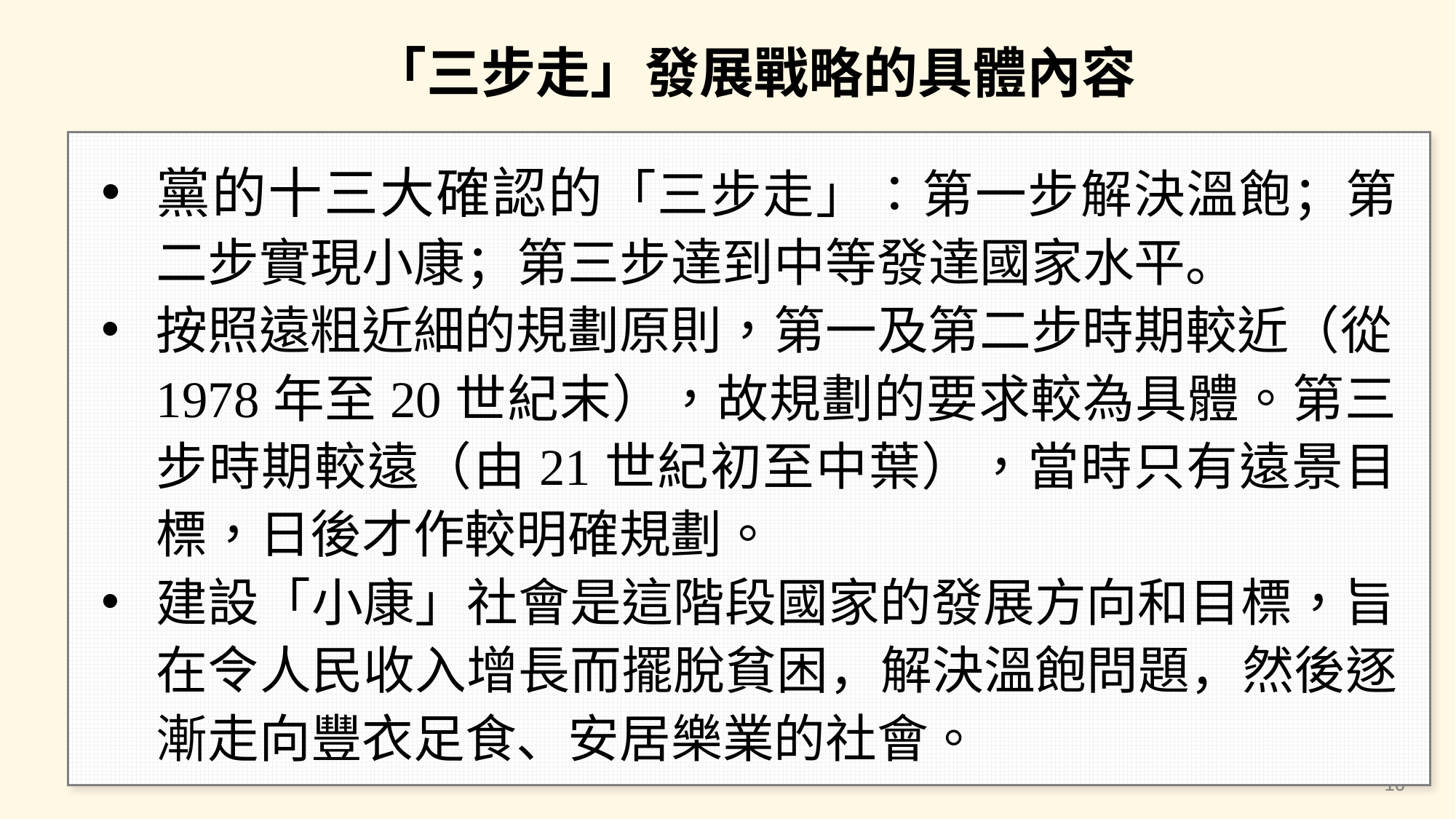

「三步走」發展戰略的具體內容

黨的十三大確認的「三步走」：第一步解決溫飽；第二步實現小康；第三步達到中等發達國家水平。
按照遠粗近細的規劃原則，第一及第二步時期較近（從1978年至20世紀末），故規劃的要求較為具體。第三步時期較遠（由21世紀初至中葉），當時只有遠景目標，日後才作較明確規劃。
建設「小康」社會是這階段國家的發展方向和目標，旨在令人民收入增長而擺脫貧困，解決溫飽問題，然後逐漸走向豐衣足食、安居樂業的社會。